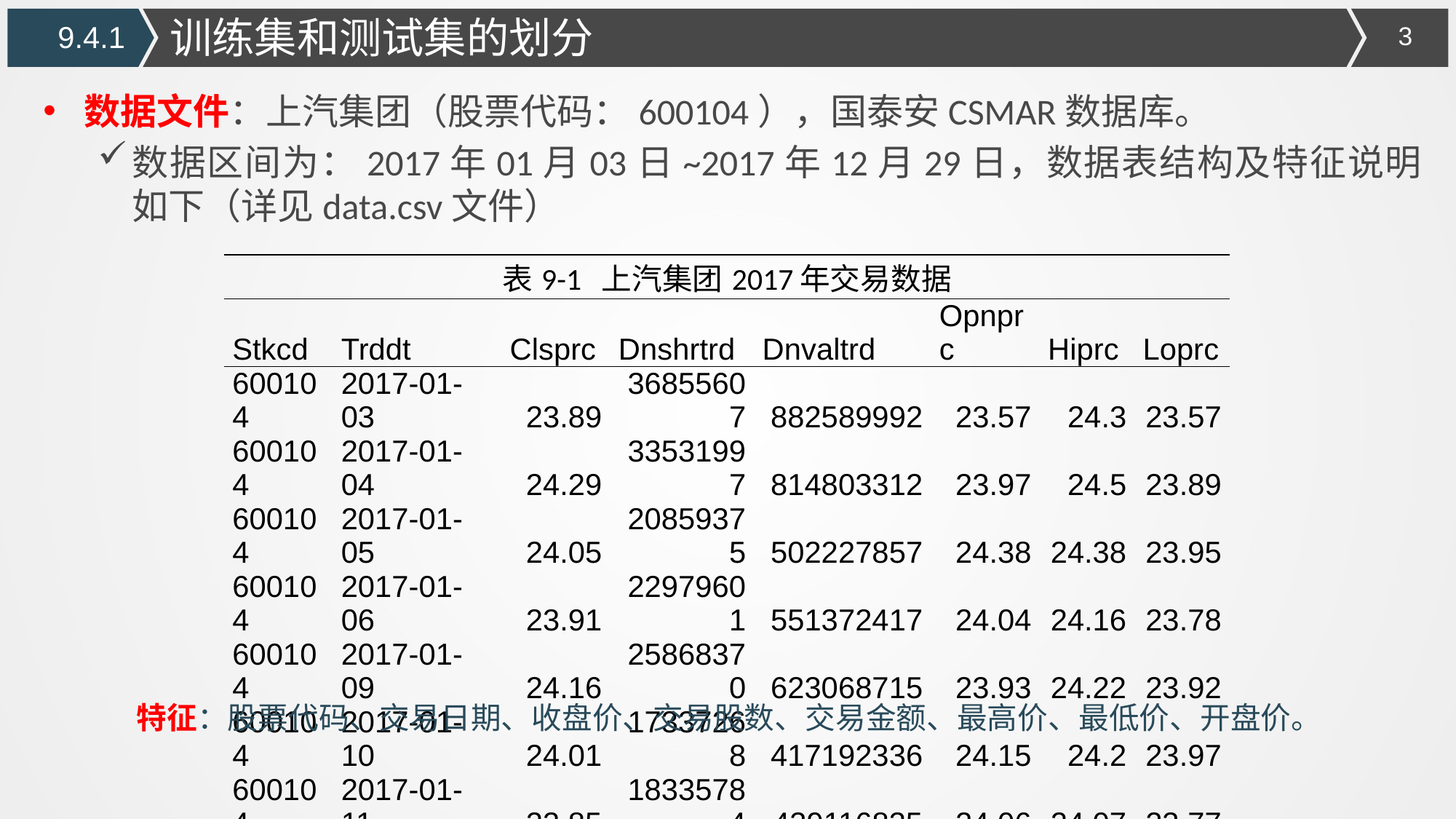

训练集和测试集的划分
9.4.1
数据文件：上汽集团（股票代码：600104），国泰安CSMAR数据库。
数据区间为：2017年01月03日~2017年12月29日，数据表结构及特征说明如下（详见data.csv文件）
| 表9-1 上汽集团2017年交易数据 |  |  |  |  |  |  |  |
| --- | --- | --- | --- | --- | --- | --- | --- |
| Stkcd | Trddt | Clsprc | Dnshrtrd | Dnvaltrd | Opnprc | Hiprc | Loprc |
| 600104 | 2017-01-03 | 23.89 | 36855607 | 882589992 | 23.57 | 24.3 | 23.57 |
| 600104 | 2017-01-04 | 24.29 | 33531997 | 814803312 | 23.97 | 24.5 | 23.89 |
| 600104 | 2017-01-05 | 24.05 | 20859375 | 502227857 | 24.38 | 24.38 | 23.95 |
| 600104 | 2017-01-06 | 23.91 | 22979601 | 551372417 | 24.04 | 24.16 | 23.78 |
| 600104 | 2017-01-09 | 24.16 | 25868370 | 623068715 | 23.93 | 24.22 | 23.92 |
| 600104 | 2017-01-10 | 24.01 | 17337268 | 417192336 | 24.15 | 24.2 | 23.97 |
| 600104 | 2017-01-11 | 23.85 | 18335784 | 439116835 | 24.06 | 24.07 | 23.77 |
| 600104 | 2017-01-12 | 23.95 | 23842007 | 573233587 | 23.89 | 24.11 | 23.87 |
| …… | …… | …… | …… | …… | …… | …… | …… |
特征：股票代码、交易日期、收盘价、交易股数、交易金额、最高价、最低价、开盘价。